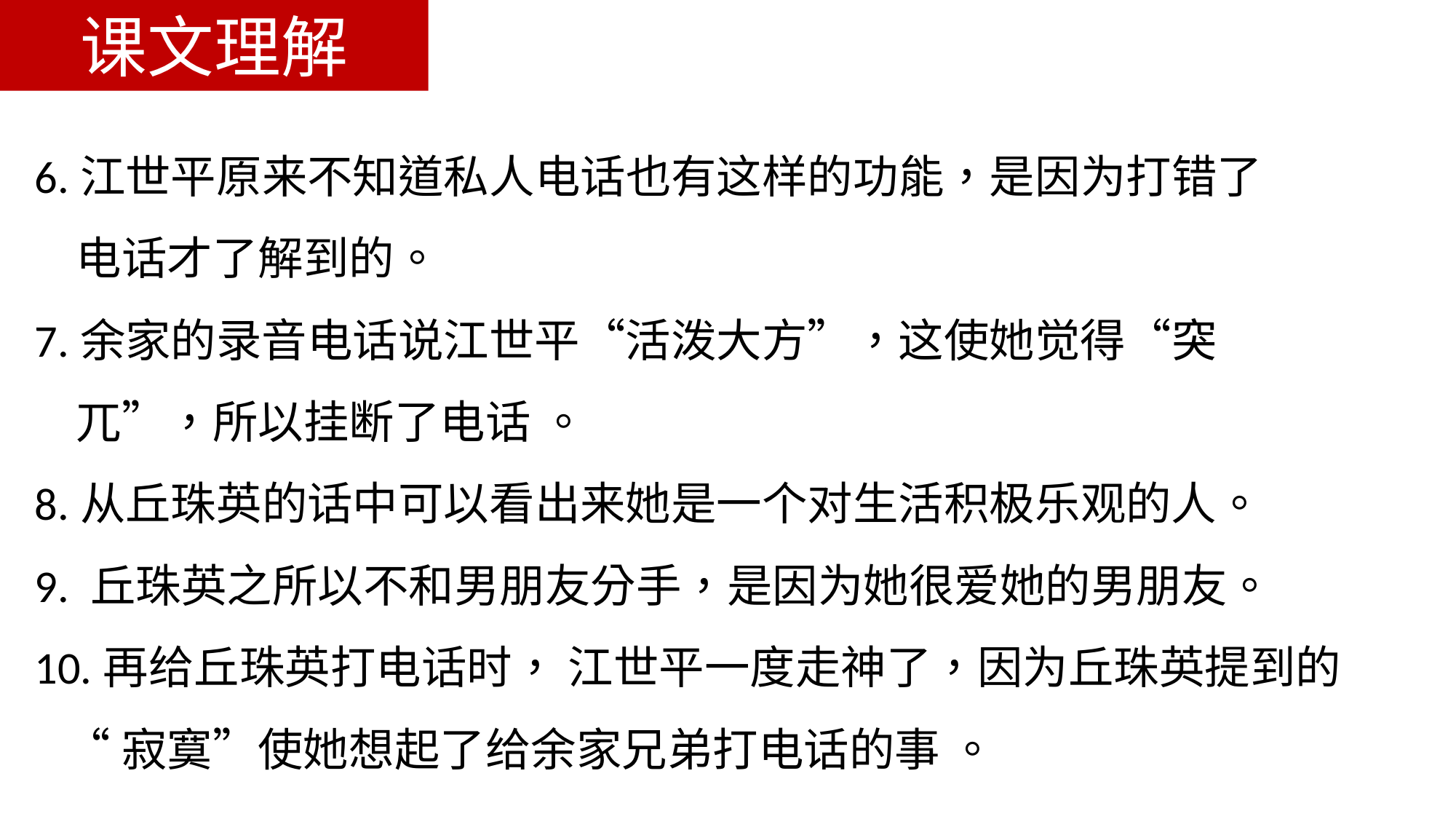

课文理解
6.江世平原来不知道私人电话也有这样的功能，是因为打错了
   电话才了解到的。
7.余家的录音电话说江世平“活泼大方”，这使她觉得“突
   兀”，所以挂断了电话 。
8.从丘珠英的话中可以看出来她是一个对生活积极乐观的人。
9. 丘珠英之所以不和男朋友分手，是因为她很爱她的男朋友。
10.再给丘珠英打电话时， 江世平一度走神了，因为丘珠英提到的
   “寂寞”使她想起了给余家兄弟打电话的事 。